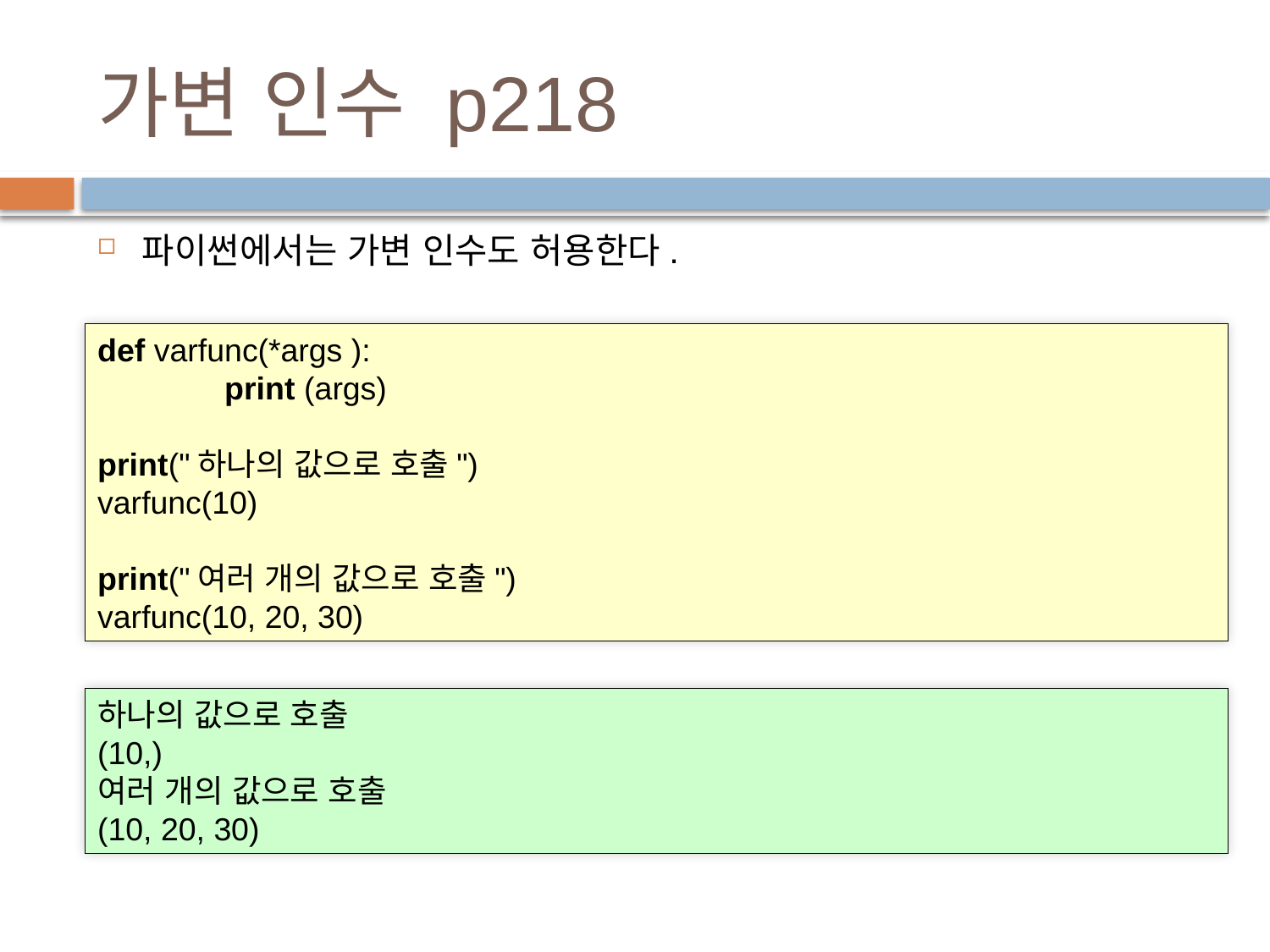

# 가변 인수 p218
파이썬에서는 가변 인수도 허용한다.
def varfunc(*args ):
	print (args)

print("하나의 값으로 호출")
varfunc(10)

print("여러 개의 값으로 호출")
varfunc(10, 20, 30)
하나의 값으로 호출
(10,)
여러 개의 값으로 호출
(10, 20, 30)